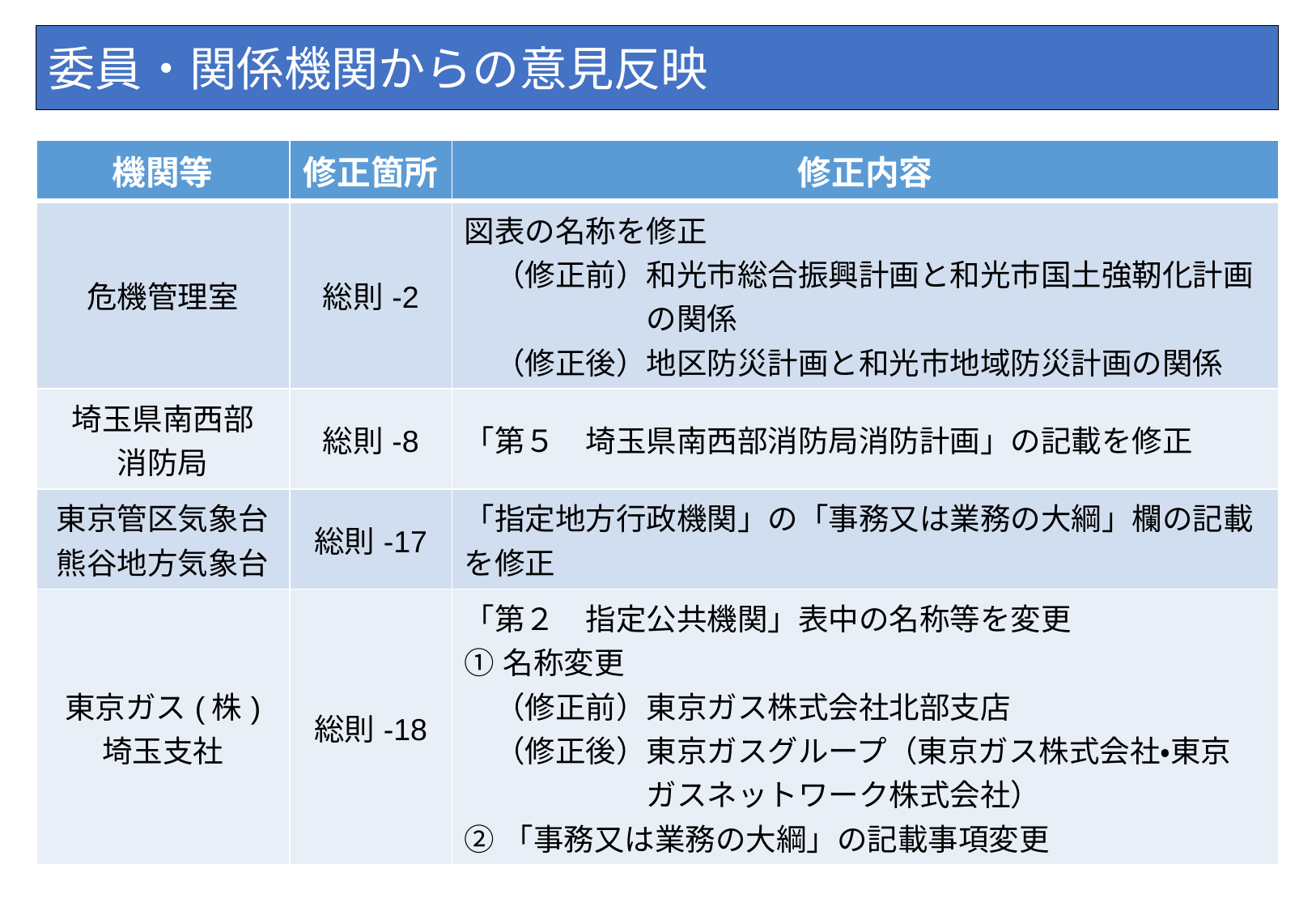

# 委員・関係機関からの意見反映
| 機関等 | 修正箇所 | 修正内容 |
| --- | --- | --- |
| 危機管理室 | 総則-2 | 図表の名称を修正 　（修正前）和光市総合振興計画と和光市国土強靭化計画 　　　　　　の関係 　（修正後）地区防災計画と和光市地域防災計画の関係 |
| 埼玉県南西部 消防局 | 総則-8 | 「第５　埼玉県南西部消防局消防計画」の記載を修正 |
| 東京管区気象台 熊谷地方気象台 | 総則-17 | 「指定地方行政機関」の「事務又は業務の大綱」欄の記載を修正 |
| 東京ガス(株) 埼玉支社 | 総則-18 | 「第２　指定公共機関」表中の名称等を変更 ①名称変更 　（修正前）東京ガス株式会社北部支店 　（修正後）東京ガスグループ（東京ガス株式会社・東京 　　　　　　ガスネットワーク株式会社） ②「事務又は業務の大綱」の記載事項変更 |
3